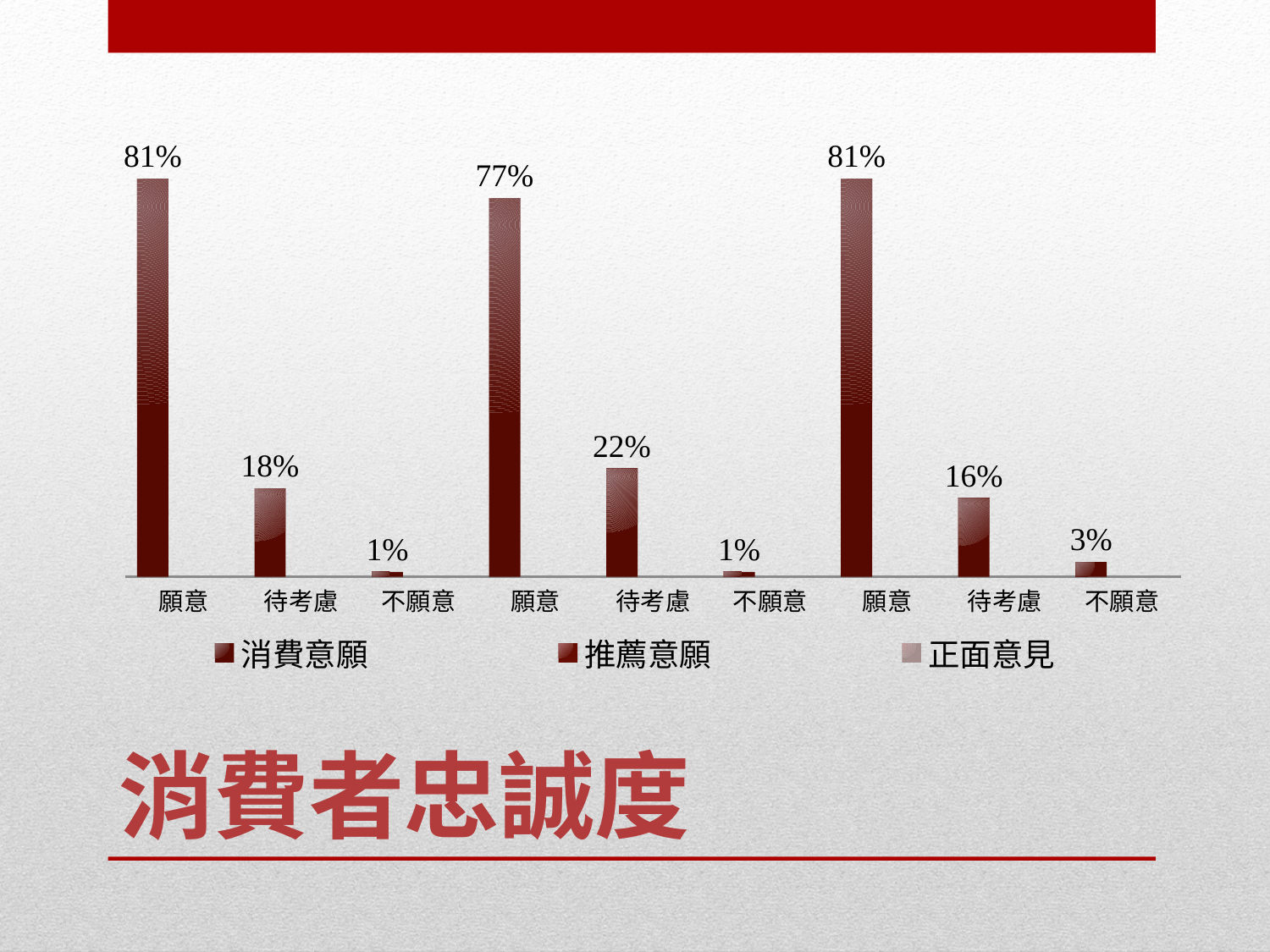

### Chart

| Category | 消費意願 | 推薦意願 | 正面意見 |
|---|---|---|---|
| 願意 | 0.81 | None | None |
| 待考慮 | 0.18 | None | None |
| 不願意 | 0.01 | None | None |
| 願意 | 0.77 | None | None |
| 待考慮 | 0.22 | None | None |
| 不願意 | 0.01 | None | None |
| 願意 | 0.81 | None | None |
| 待考慮 | 0.16 | None | None |
| 不願意 | 0.03 | None | None |
# 消費者忠誠度